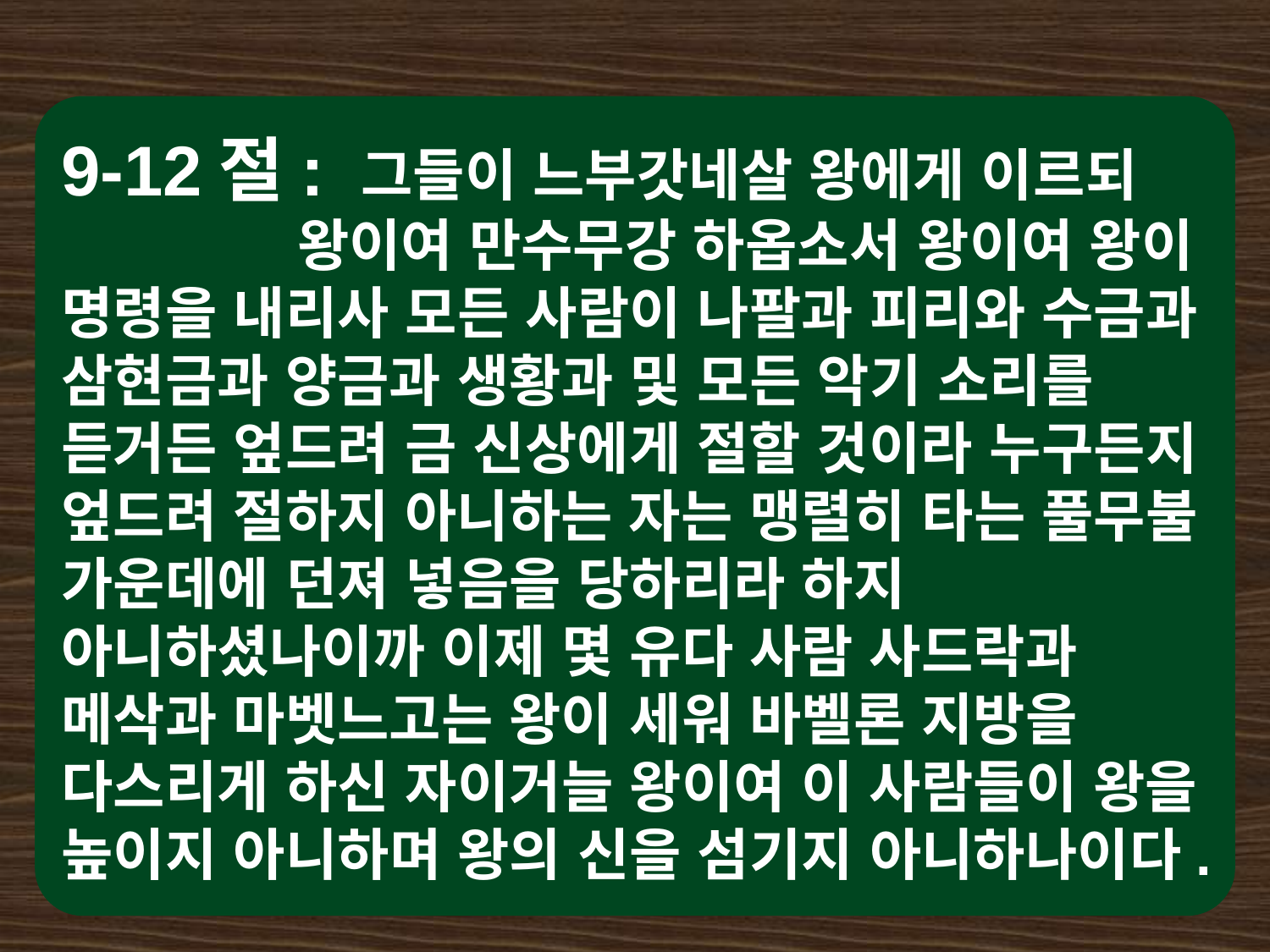

9-12절: 그들이 느부갓네살 왕에게 이르되
              왕이여 만수무강 하옵소서 왕이여 왕이 명령을 내리사 모든 사람이 나팔과 피리와 수금과 삼현금과 양금과 생황과 및 모든 악기 소리를 듣거든 엎드려 금 신상에게 절할 것이라 누구든지 엎드려 절하지 아니하는 자는 맹렬히 타는 풀무불 가운데에 던져 넣음을 당하리라 하지 아니하셨나이까 이제 몇 유다 사람 사드락과 메삭과 마벳느고는 왕이 세워 바벨론 지방을 다스리게 하신 자이거늘 왕이여 이 사람들이 왕을 높이지 아니하며 왕의 신을 섬기지 아니하나이다.